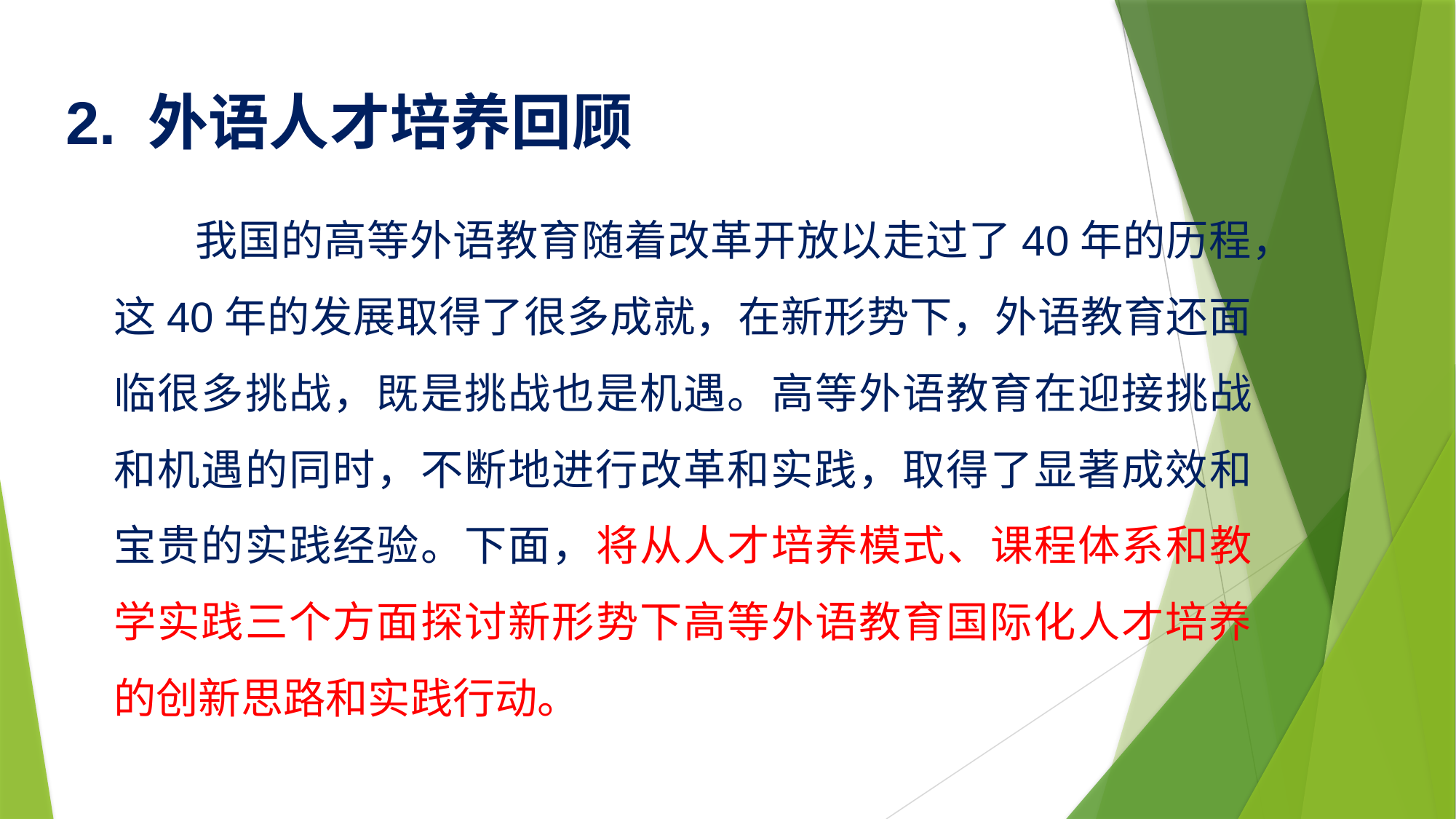

2. 外语人才培养回顾
       我国的高等外语教育随着改革开放以走过了40年的历程，这40年的发展取得了很多成就，在新形势下，外语教育还面临很多挑战，既是挑战也是机遇。高等外语教育在迎接挑战和机遇的同时，不断地进行改革和实践，取得了显著成效和宝贵的实践经验。下面，将从人才培养模式、课程体系和教学实践三个方面探讨新形势下高等外语教育国际化人才培养的创新思路和实践行动。